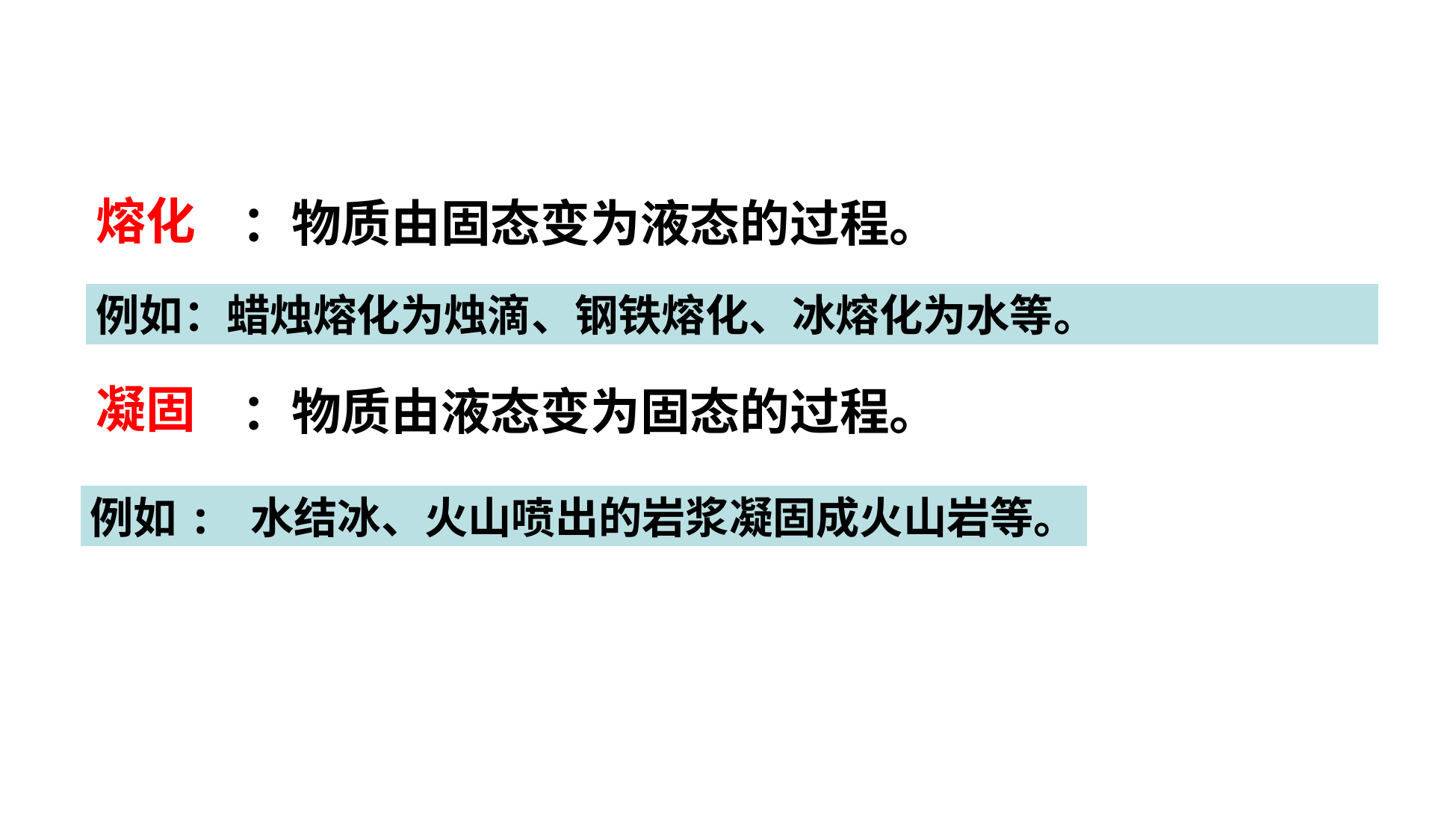

熔化
：物质由固态变为液态的过程。
例如：蜡烛熔化为烛滴、钢铁熔化、冰熔化为水等。
凝固
：物质由液态变为固态的过程。
例如: 水结冰、火山喷出的岩浆凝固成火山岩等。